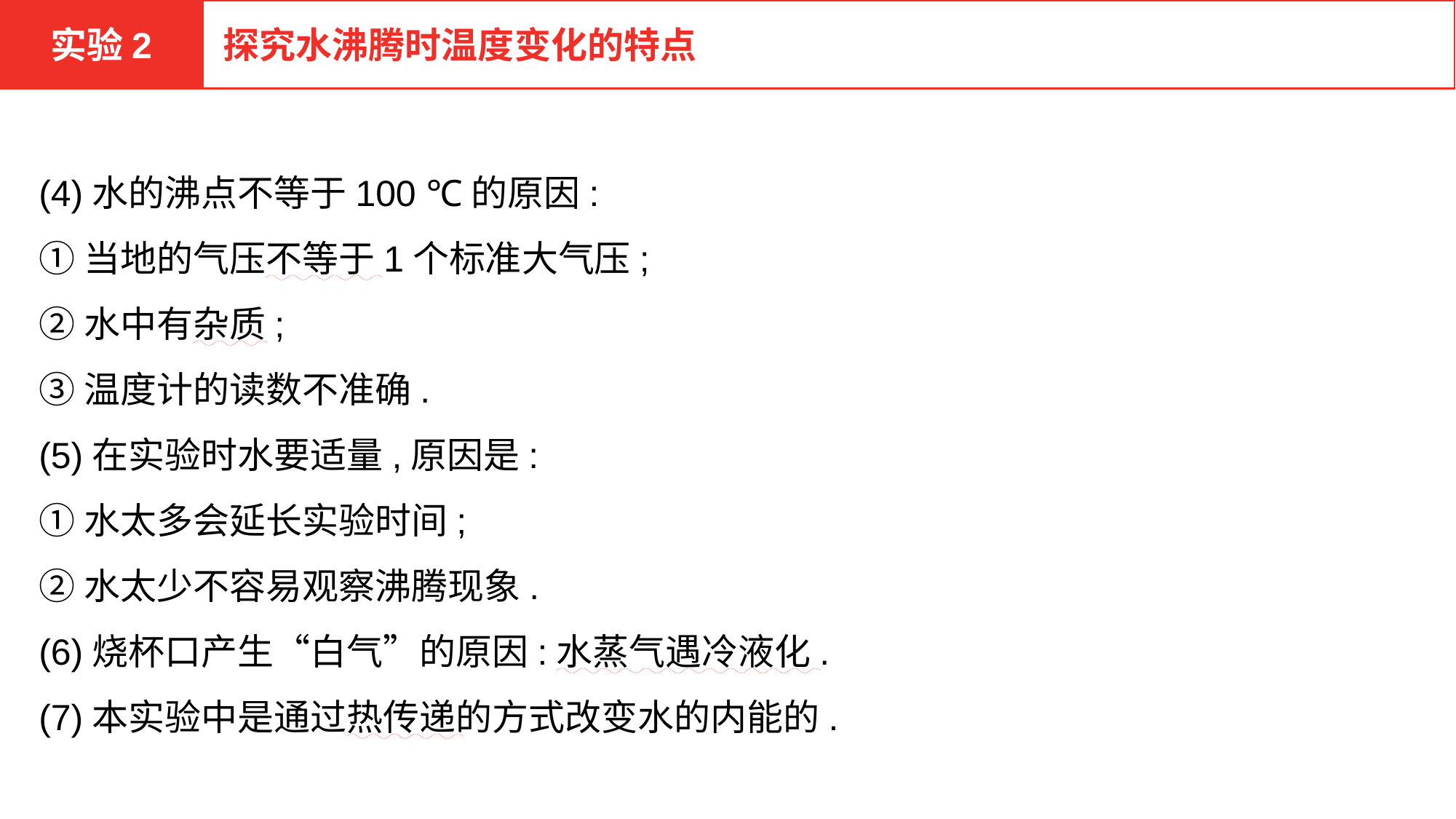

实验2
探究水沸腾时温度变化的特点
(4)水的沸点不等于100 ℃的原因:
①当地的气压不等于1个标准大气压;
②水中有杂质;
③温度计的读数不准确.
(5)在实验时水要适量,原因是:
①水太多会延长实验时间;
②水太少不容易观察沸腾现象.
(6)烧杯口产生“白气”的原因:水蒸气遇冷液化.
(7)本实验中是通过热传递的方式改变水的内能的.